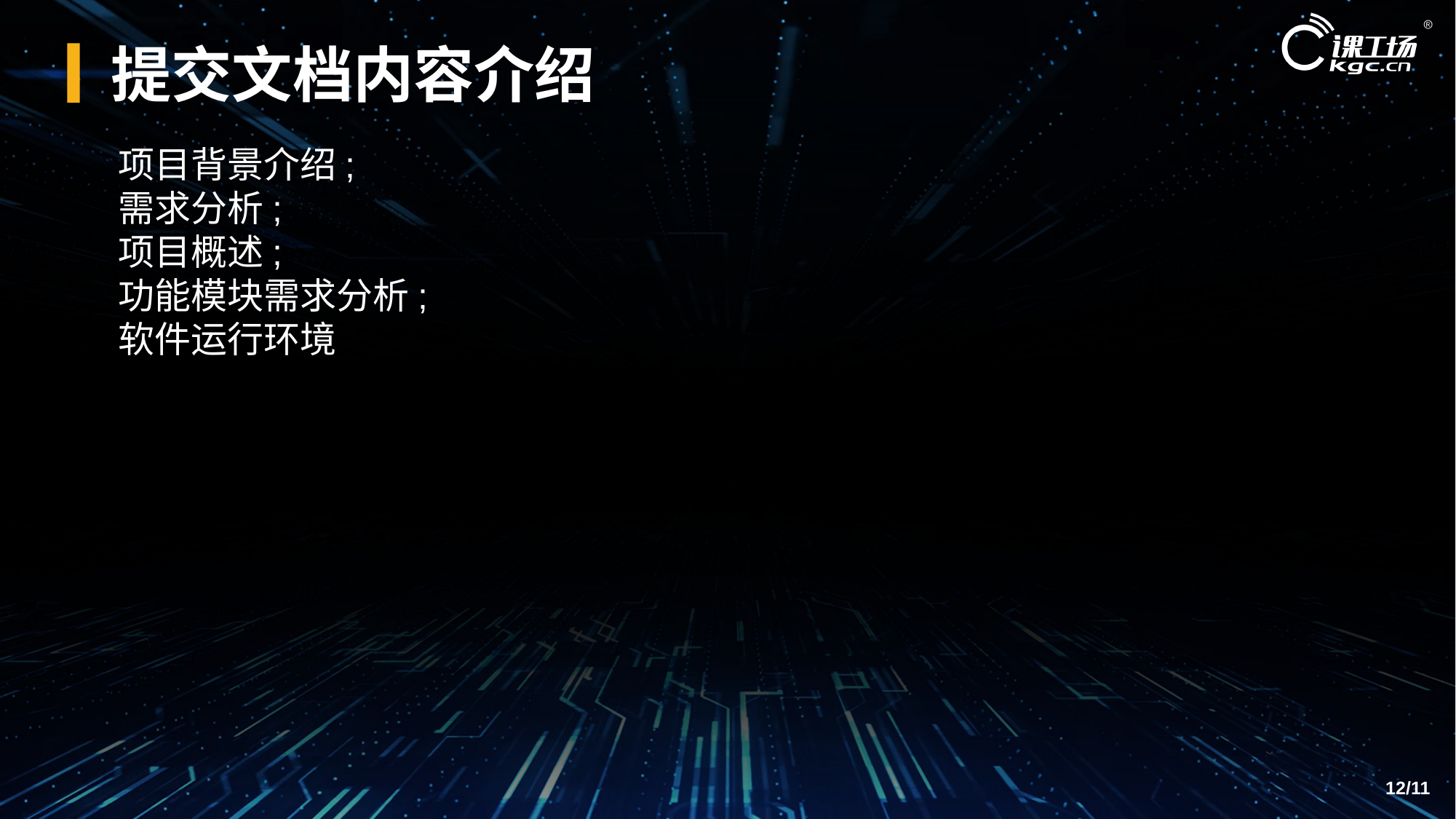

提交文档内容介绍

项目背景介绍;
需求分析;
项目概述;
功能模块需求分析;
软件运行环境
12/11